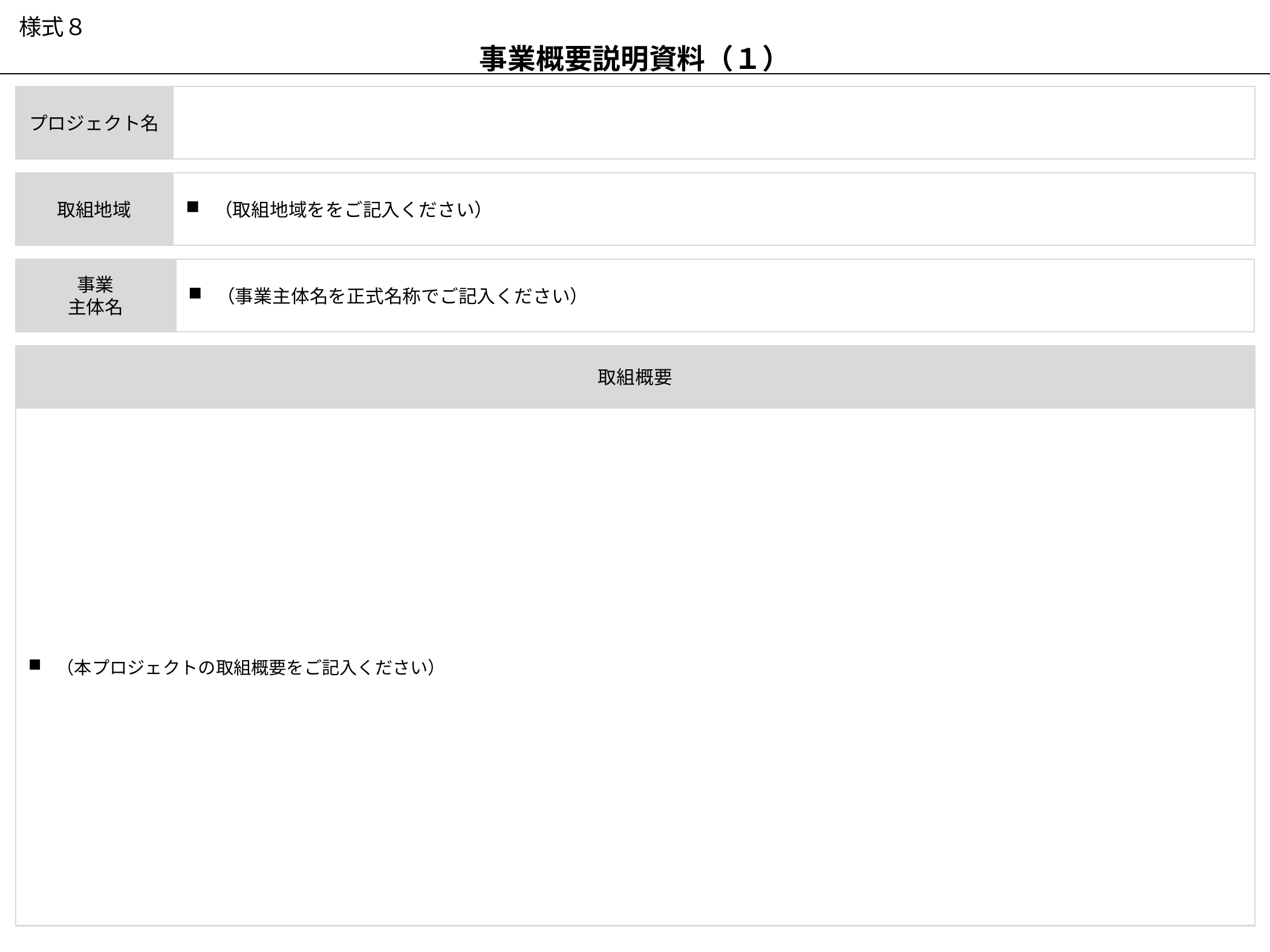

事業概要説明資料（１）
様式８
プロジェクト名

取組地域
（取組地域ををご記入ください）
事業
主体名
（事業主体名を正式名称でご記入ください）
取組概要
（本プロジェクトの取組概要をご記入ください）